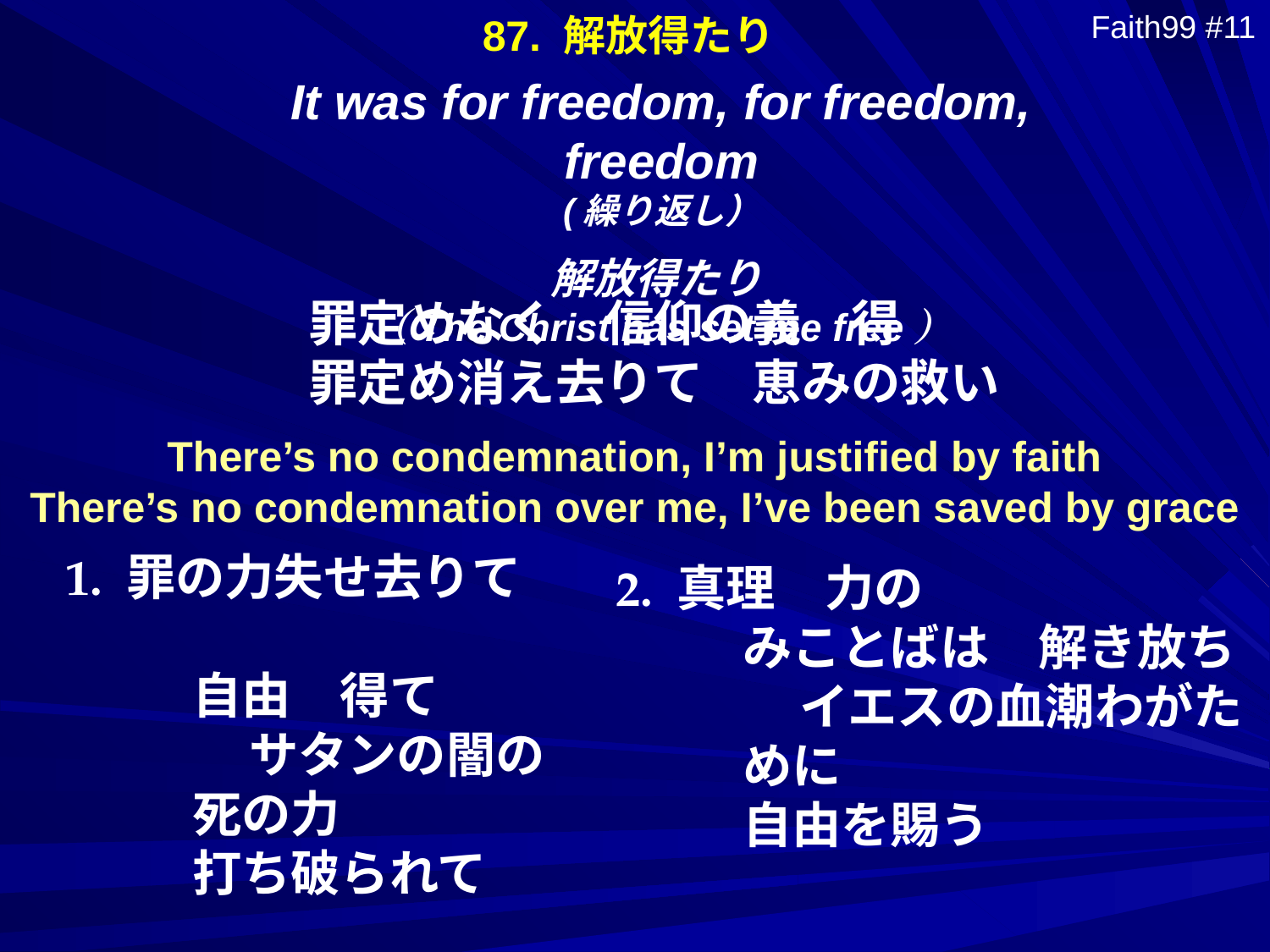

87. 解放得たり
Faith99 #11
It was for freedom, for freedom, freedom
(繰り返し）

解放得たり
（The Christ has set me free）
罪定めなく　信仰の義　得
罪定め消え去りて　恵みの救い
There’s no condemnation, I’m justified by faith
There’s no condemnation over me, I’ve been saved by grace
1. 罪の力失せ去りて
自由　得て
    サタンの闇の死の力
打ち破られて
2. 真理　力の
みことばは　解き放ち
    イエスの血潮わがために
自由を賜う